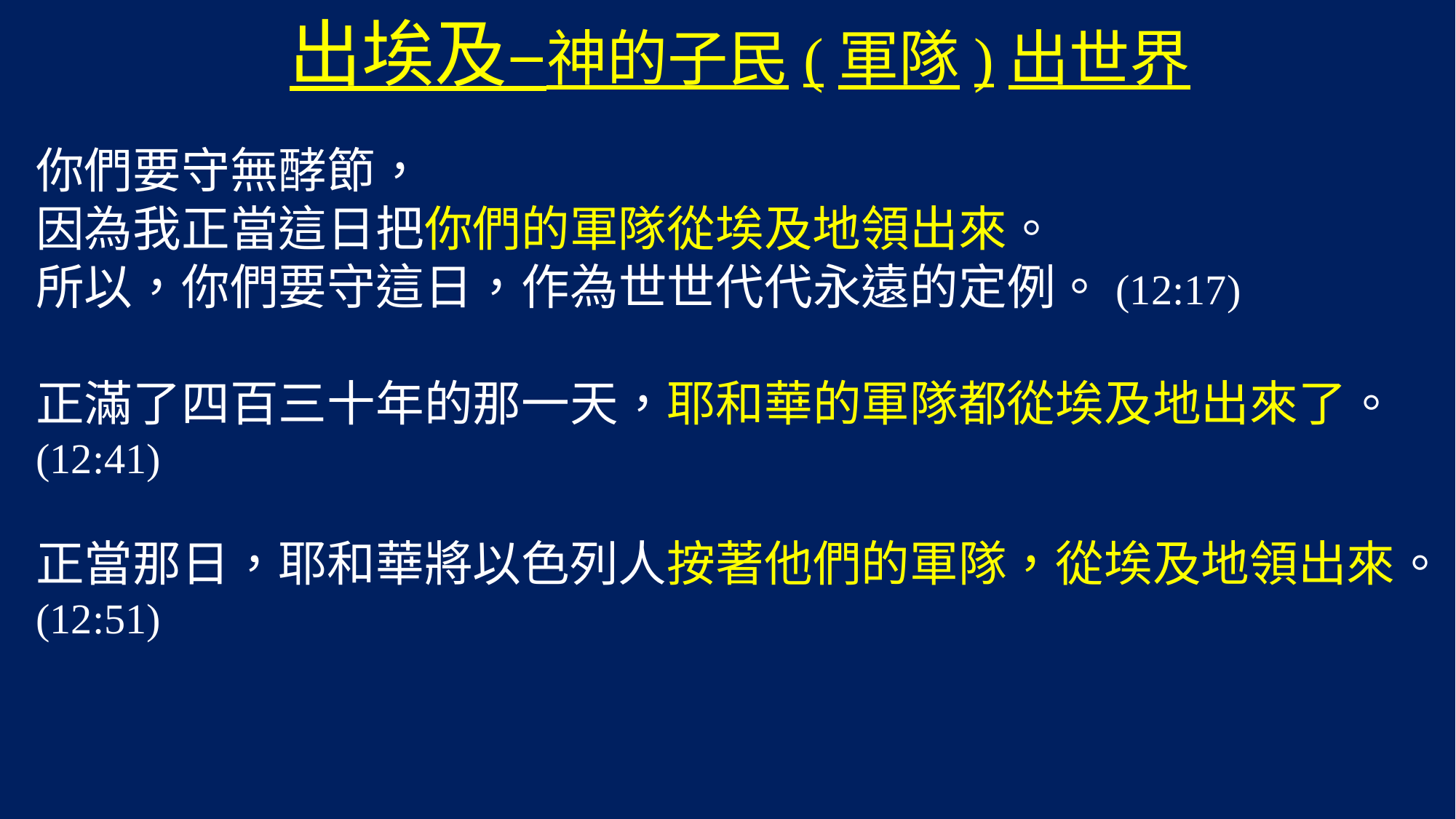

出埃及–神的子民(軍隊)出世界
你們要守無酵節，
因為我正當這日把你們的軍隊從埃及地領出來。
所以，你們要守這日，作為世世代代永遠的定例。(12:17)

正滿了四百三十年的那一天，耶和華的軍隊都從埃及地出來了。(12:41)

正當那日，耶和華將以色列人按著他們的軍隊，從埃及地領出來。(12:51)